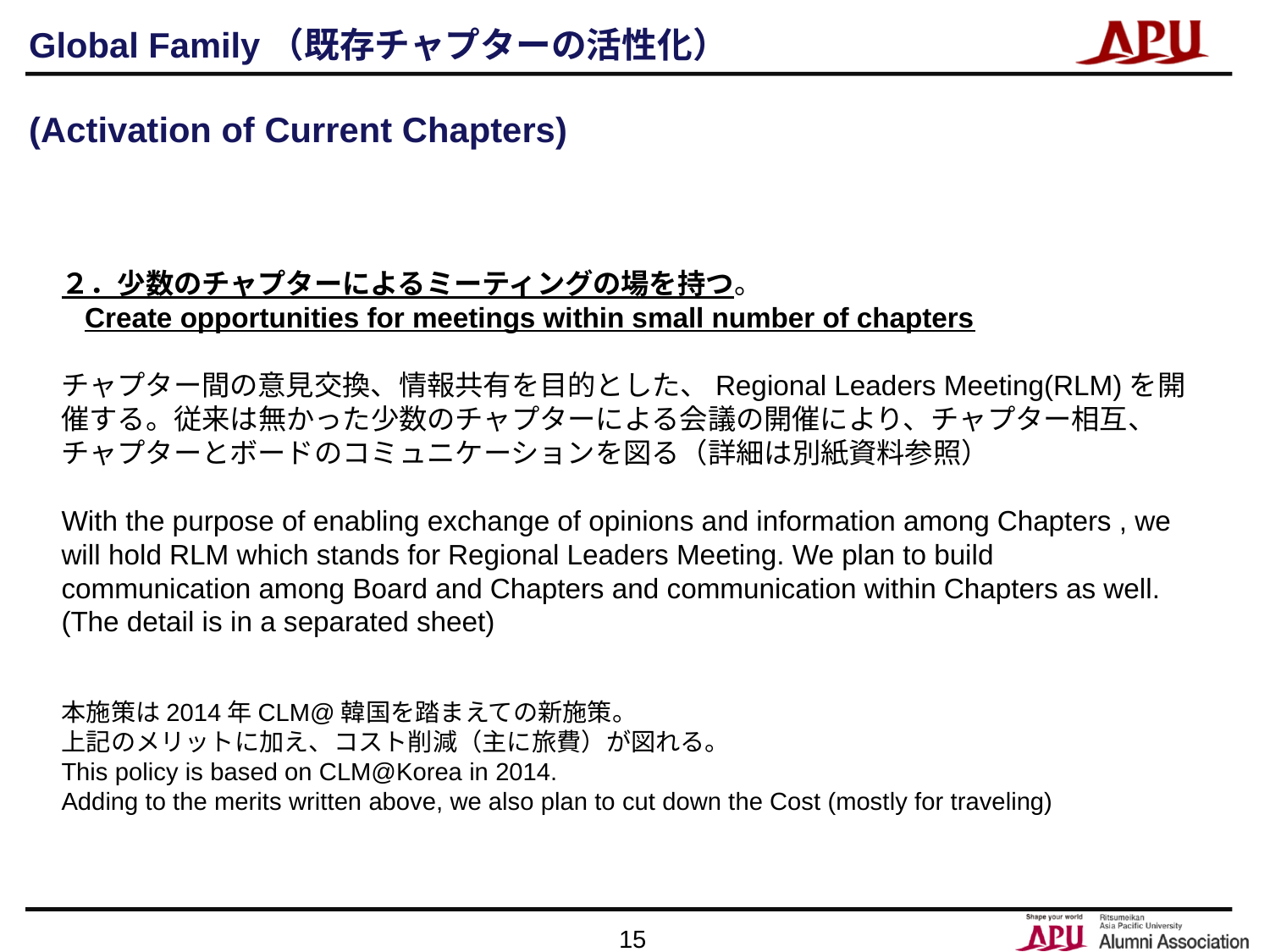

Global Family（既存チャプターの活性化）

(Activation of Current Chapters)

２．少数のチャプターによるミーティングの場を持つ。
   Create opportunities for meetings within small number of chapters

チャプター間の意見交換、情報共有を目的とした、Regional Leaders Meeting(RLM)を開催する。従来は無かった少数のチャプターによる会議の開催により、チャプター相互、チャプターとボードのコミュニケーションを図る（詳細は別紙資料参照）

With the purpose of enabling exchange of opinions and information among Chapters , we will hold RLM which stands for Regional Leaders Meeting. We plan to build communication among Board and Chapters and communication within Chapters as well. (The detail is in a separated sheet)
本施策は2014年CLM@韓国を踏まえての新施策。
上記のメリットに加え、コスト削減（主に旅費）が図れる。
This policy is based on CLM@Korea in 2014.
Adding to the merits written above, we also plan to cut down the Cost (mostly for traveling)
15